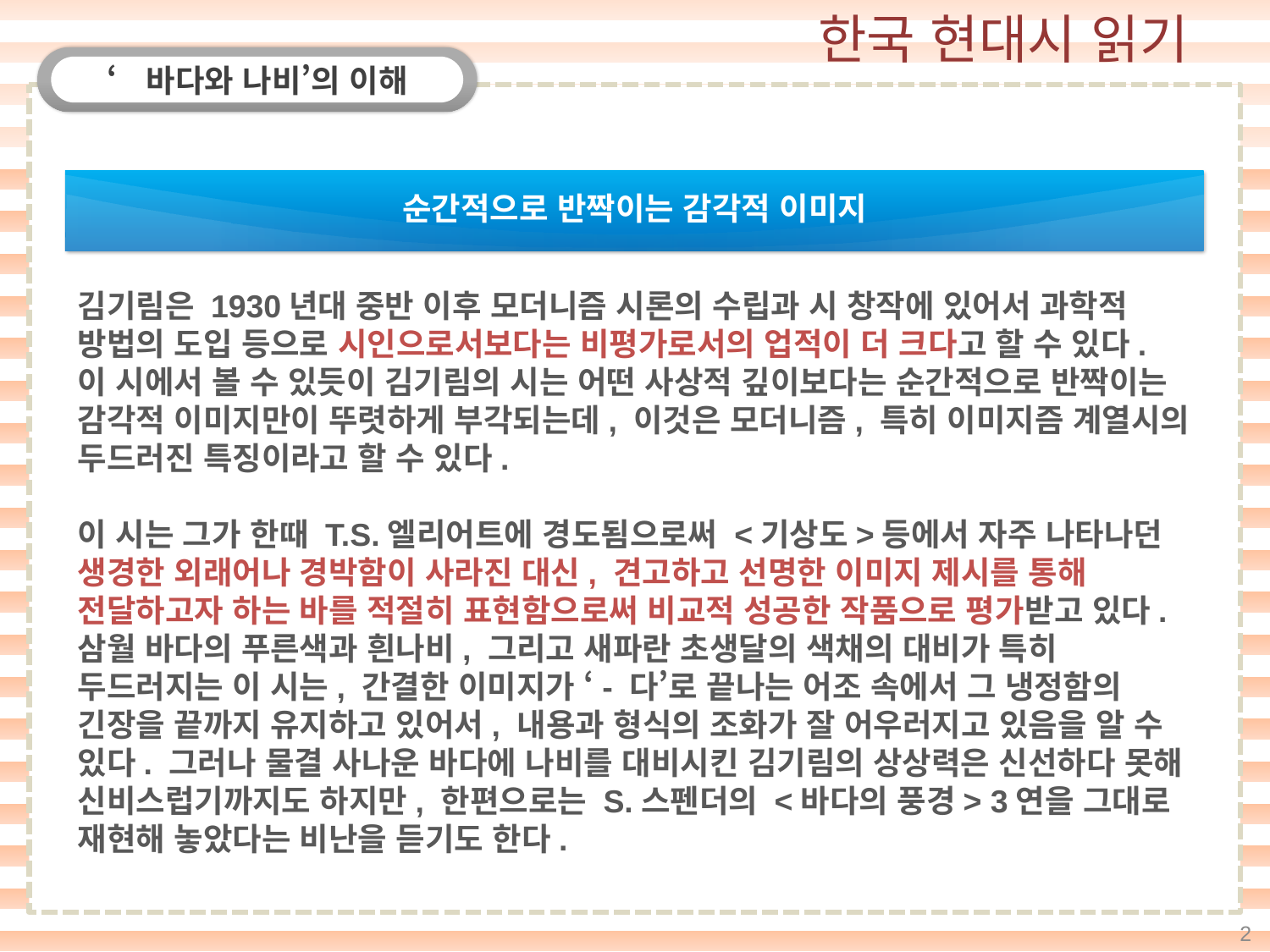

‘바다와 나비’의 이해

순간적으로 반짝이는 감각적 이미지
김기림은 1930년대 중반 이후 모더니즘 시론의 수립과 시 창작에 있어서 과학적 방법의 도입 등으로 시인으로서보다는 비평가로서의 업적이 더 크다고 할 수 있다. 이 시에서 볼 수 있듯이 김기림의 시는 어떤 사상적 깊이보다는 순간적으로 반짝이는 감각적 이미지만이 뚜렷하게 부각되는데, 이것은 모더니즘, 특히 이미지즘 계열시의 두드러진 특징이라고 할 수 있다.

이 시는 그가 한때 T.S.엘리어트에 경도됨으로써 <기상도>등에서 자주 나타나던 생경한 외래어나 경박함이 사라진 대신, 견고하고 선명한 이미지 제시를 통해 전달하고자 하는 바를 적절히 표현함으로써 비교적 성공한 작품으로 평가받고 있다. 삼월 바다의 푸른색과 흰나비, 그리고 새파란 초생달의 색채의 대비가 특히 두드러지는 이 시는, 간결한 이미지가 ‘- 다’로 끝나는 어조 속에서 그 냉정함의 긴장을 끝까지 유지하고 있어서, 내용과 형식의 조화가 잘 어우러지고 있음을 알 수 있다. 그러나 물결 사나운 바다에 나비를 대비시킨 김기림의 상상력은 신선하다 못해 신비스럽기까지도 하지만, 한편으로는 S.스펜더의 <바다의 풍경> 3연을 그대로 재현해 놓았다는 비난을 듣기도 한다.
2